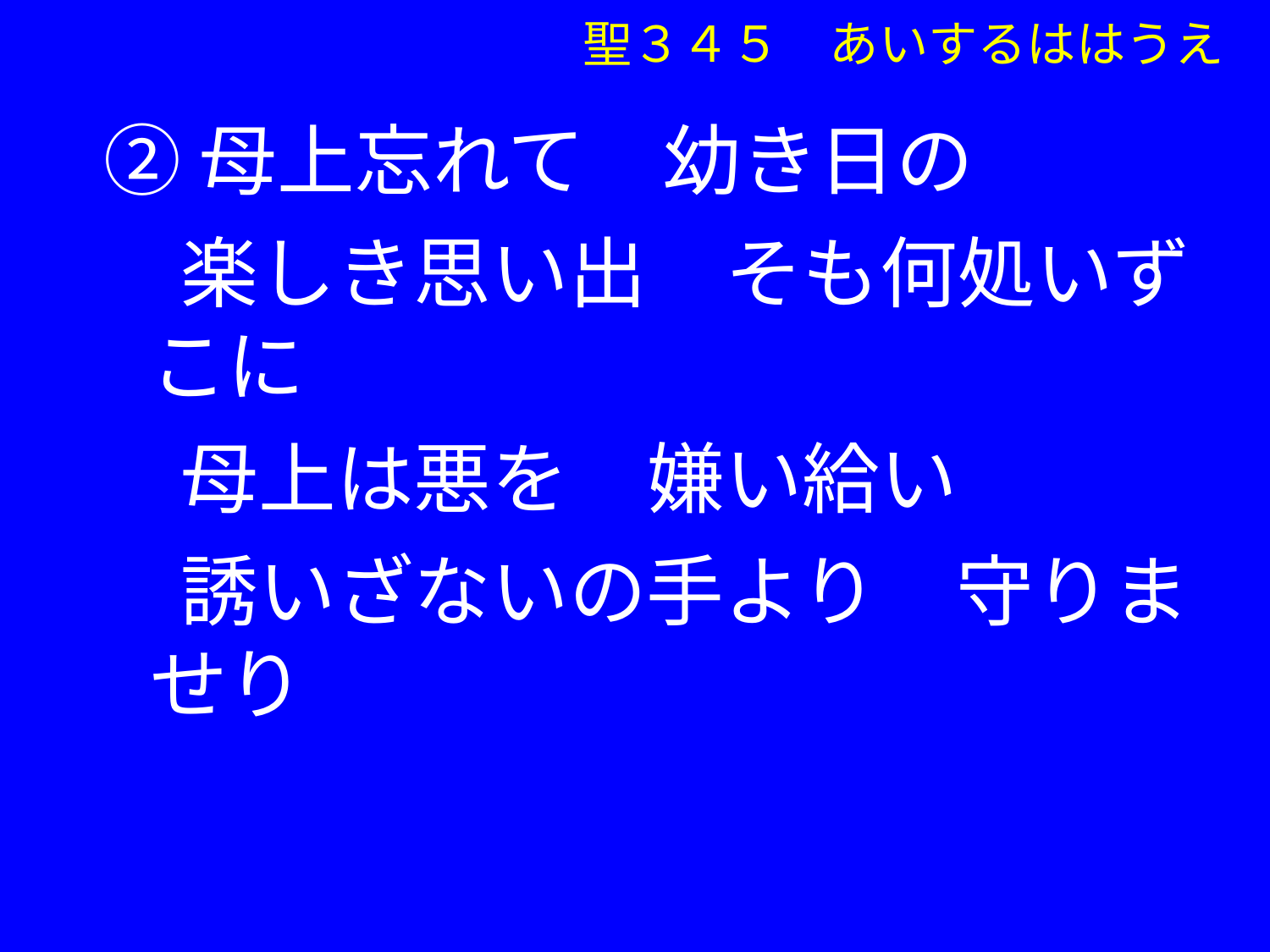

②母上忘れて　幼き日の
　楽しき思い出　そも何処いずこに
　母上は悪を　嫌い給い
　誘いざないの手より　守りませり
聖３４５　あいするははうえ